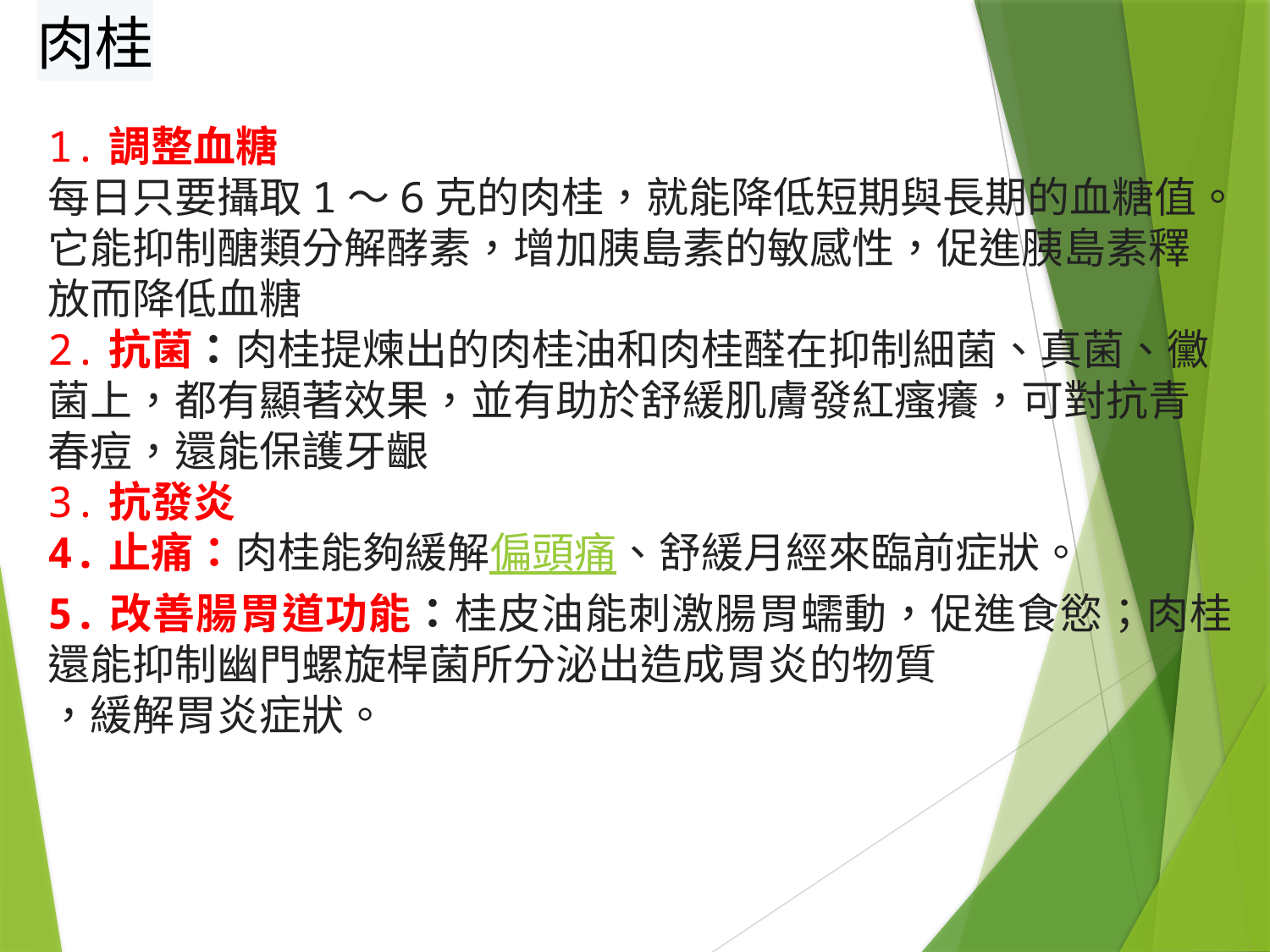

# 肉桂
1.調整血糖
每日只要攝取1～6克的肉桂，就能降低短期與長期的血糖值。它能抑制醣類分解酵素，增加胰島素的敏感性，促進胰島素釋放而降低血糖
2.抗菌：肉桂提煉出的肉桂油和肉桂醛在抑制細菌、真菌、黴菌上，都有顯著效果，並有助於舒緩肌膚發紅瘙癢，可對抗青春痘，還能保護牙齦
3.抗發炎
4.止痛：肉桂能夠緩解偏頭痛、舒緩月經來臨前症狀。
5.改善腸胃道功能：桂皮油能刺激腸胃蠕動，促進食慾；肉桂還能抑制幽門螺旋桿菌所分泌出造成胃炎的物質
，緩解胃炎症狀。